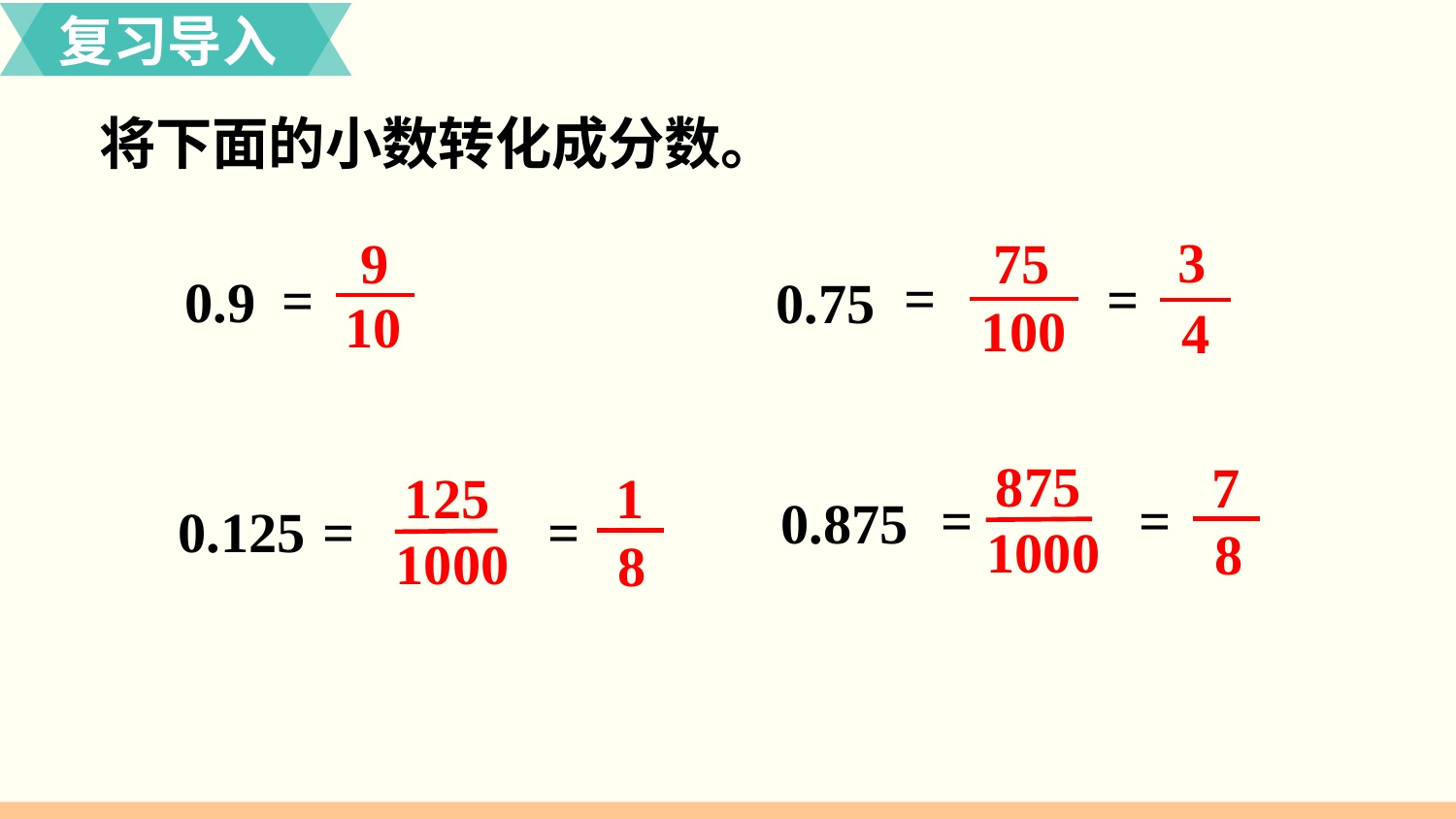

复习导入

将下面的小数转化成分数。
3
4
75
100
=
=
9
10
=
0.9
0.75
 875
1000
7
8
 125
1000
1
8
=
=
0.875
0.125
=
=